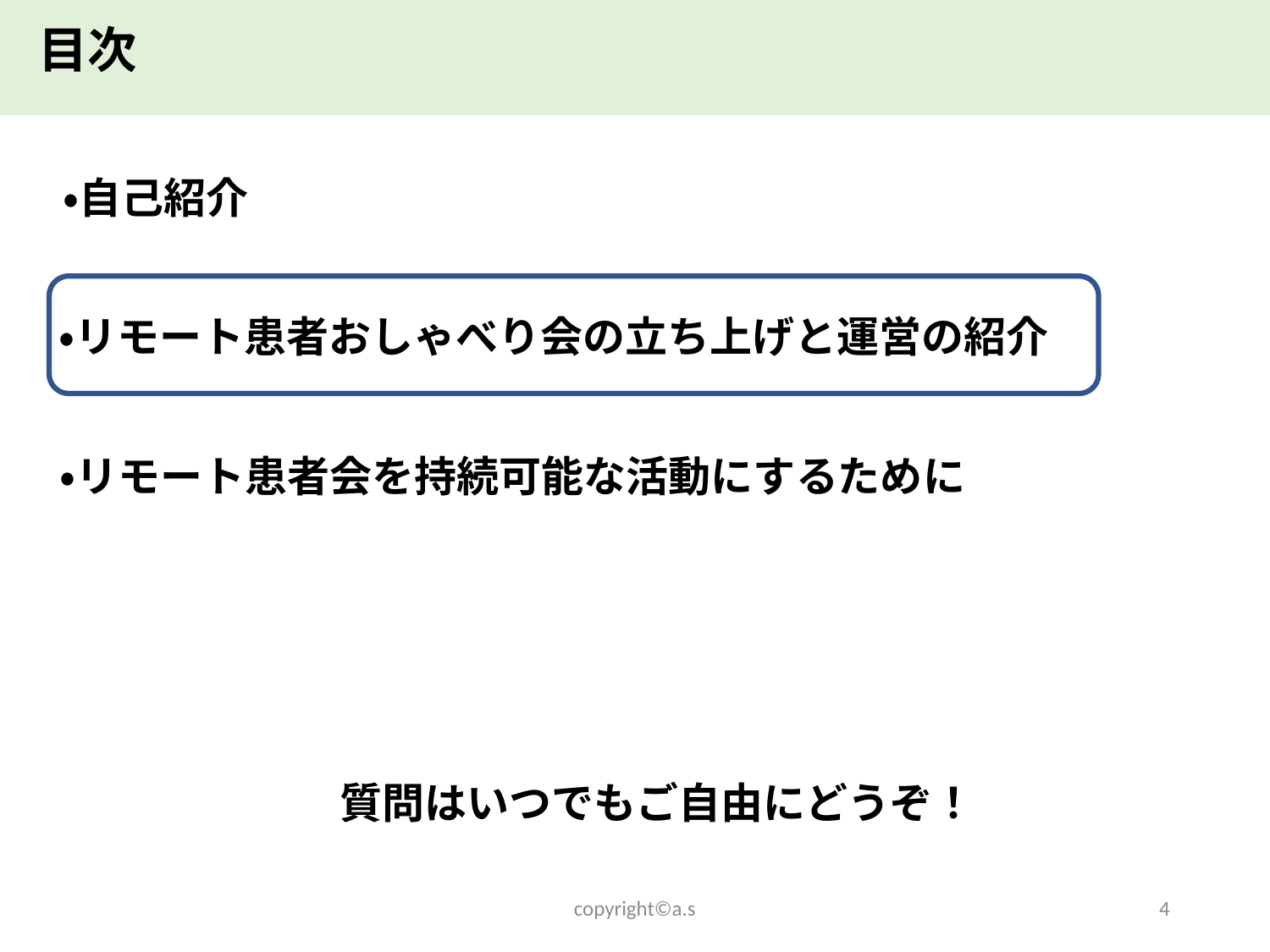

目次
・自己紹介

・リモート患者おしゃべり会の立ち上げと運営の紹介
・リモート患者会を持続可能な活動にするために
質問はいつでもご自由にどうぞ！
copyright©a.s
4